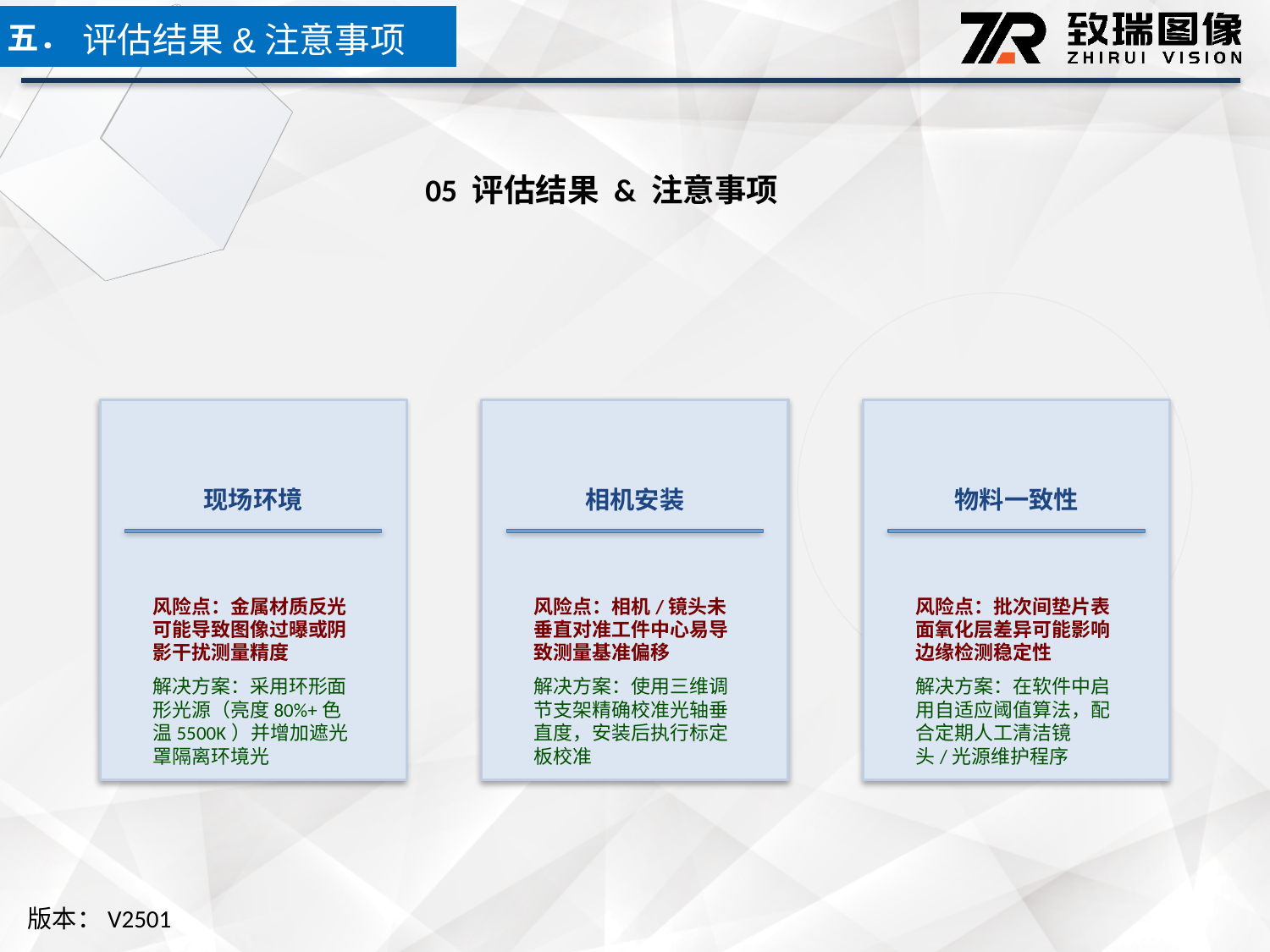

五．
评估结果&注意事项

05 评估结果 & 注意事项

现场环境

相机安装

物料一致性

风险点：金属材质反光可能导致图像过曝或阴影干扰测量精度
解决方案：采用环形面形光源（亮度80%+色温5500K）并增加遮光罩隔离环境光

风险点：相机/镜头未垂直对准工件中心易导致测量基准偏移
解决方案：使用三维调节支架精确校准光轴垂直度，安装后执行标定板校准

风险点：批次间垫片表面氧化层差异可能影响边缘检测稳定性
解决方案：在软件中启用自适应阈值算法，配合定期人工清洁镜头/光源维护程序